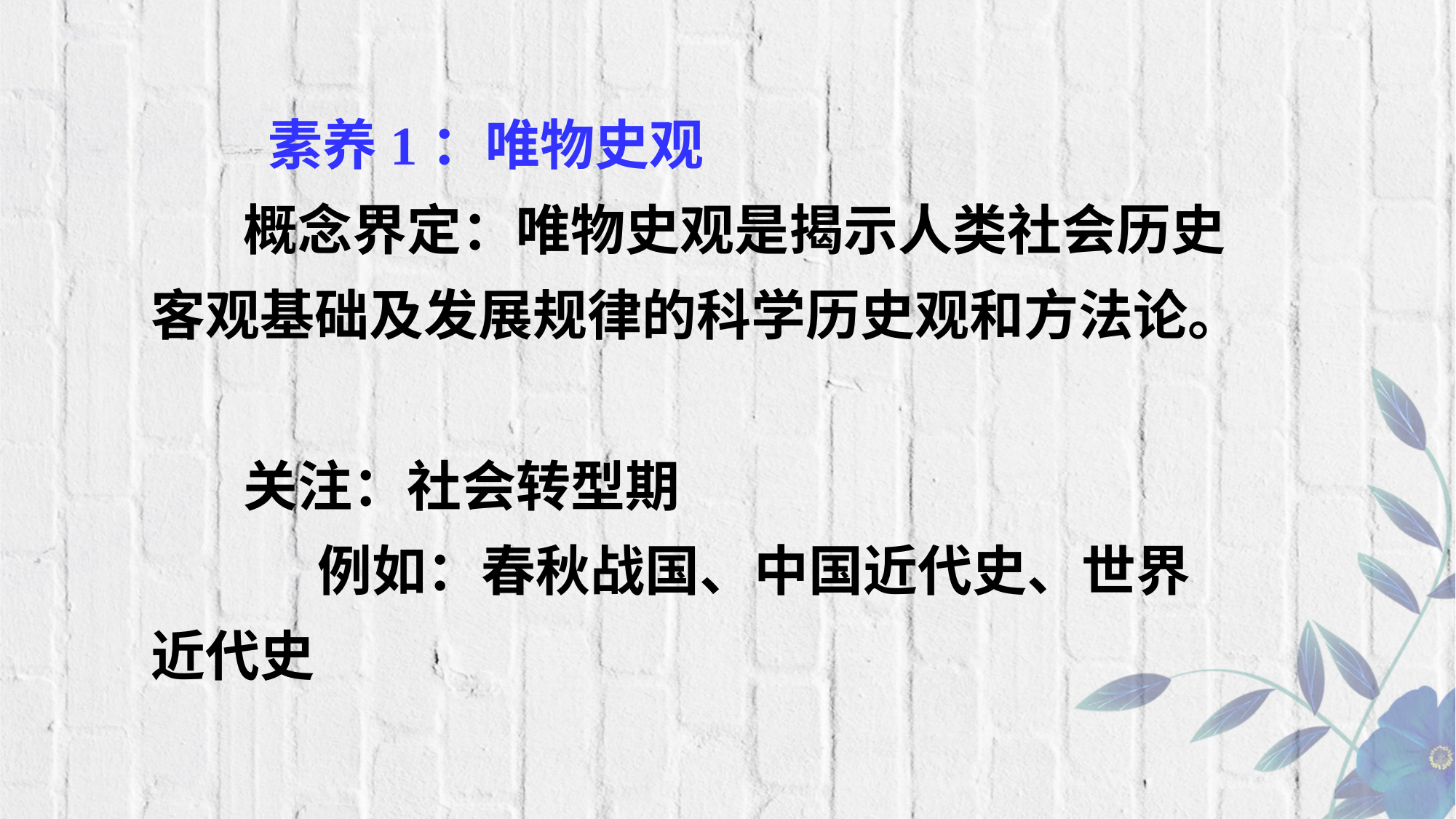

素养1：唯物史观
  概念界定：唯物史观是揭示人类社会历史客观基础及发展规律的科学历史观和方法论。
  关注：社会转型期
        例如：春秋战国、中国近代史、世界近代史